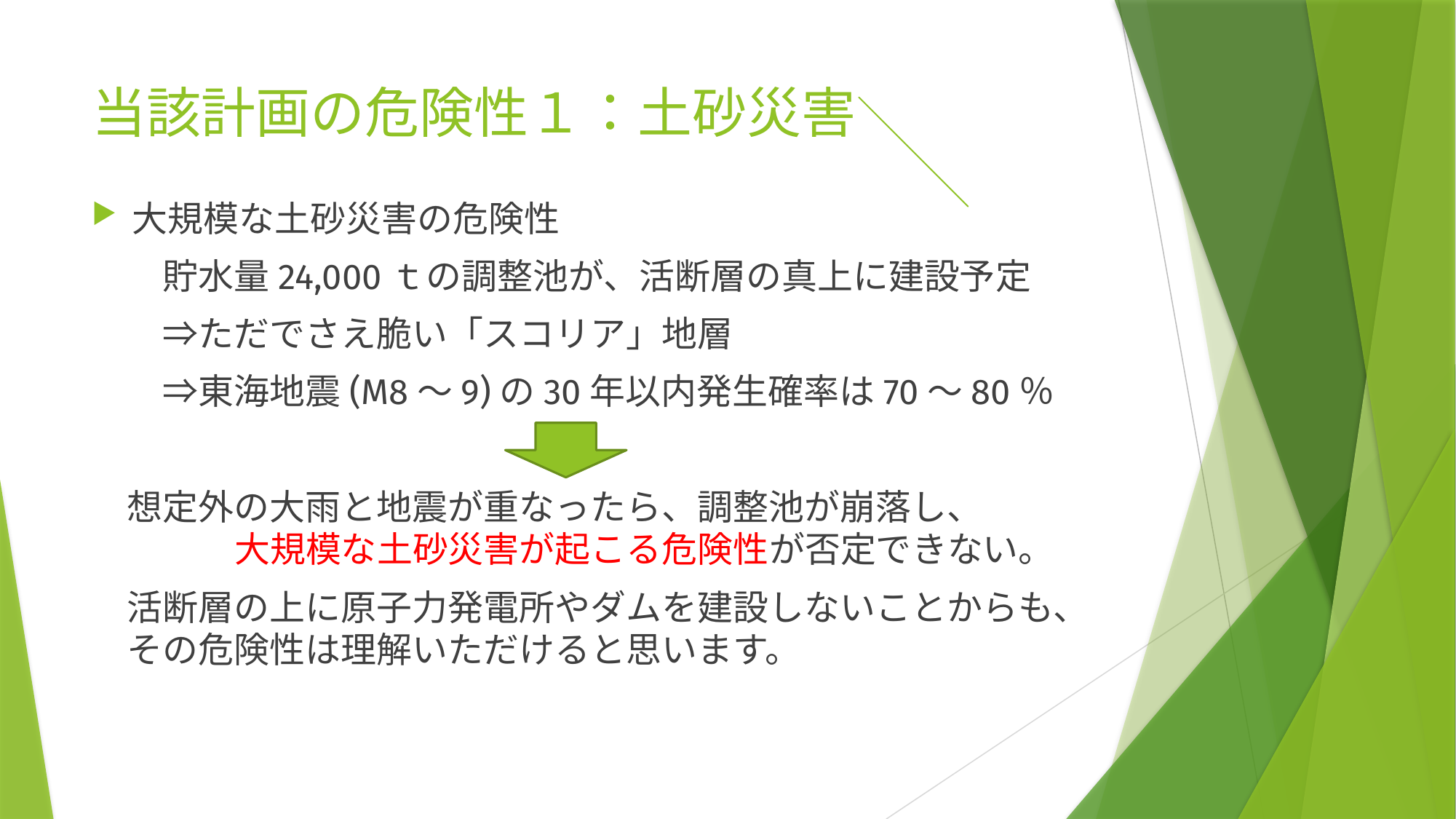

# 当該計画の危険性１：土砂災害
大規模な土砂災害の危険性
　　貯水量24,000ｔの調整池が、活断層の真上に建設予定
　　⇒ただでさえ脆い「スコリア」地層
　　⇒東海地震(M8～9)の30年以内発生確率は70～80％

　想定外の大雨と地震が重なったら、調整池が崩落し、
　　　　大規模な土砂災害が起こる危険性が否定できない。
　活断層の上に原子力発電所やダムを建設しないことからも、
　その危険性は理解いただけると思います。